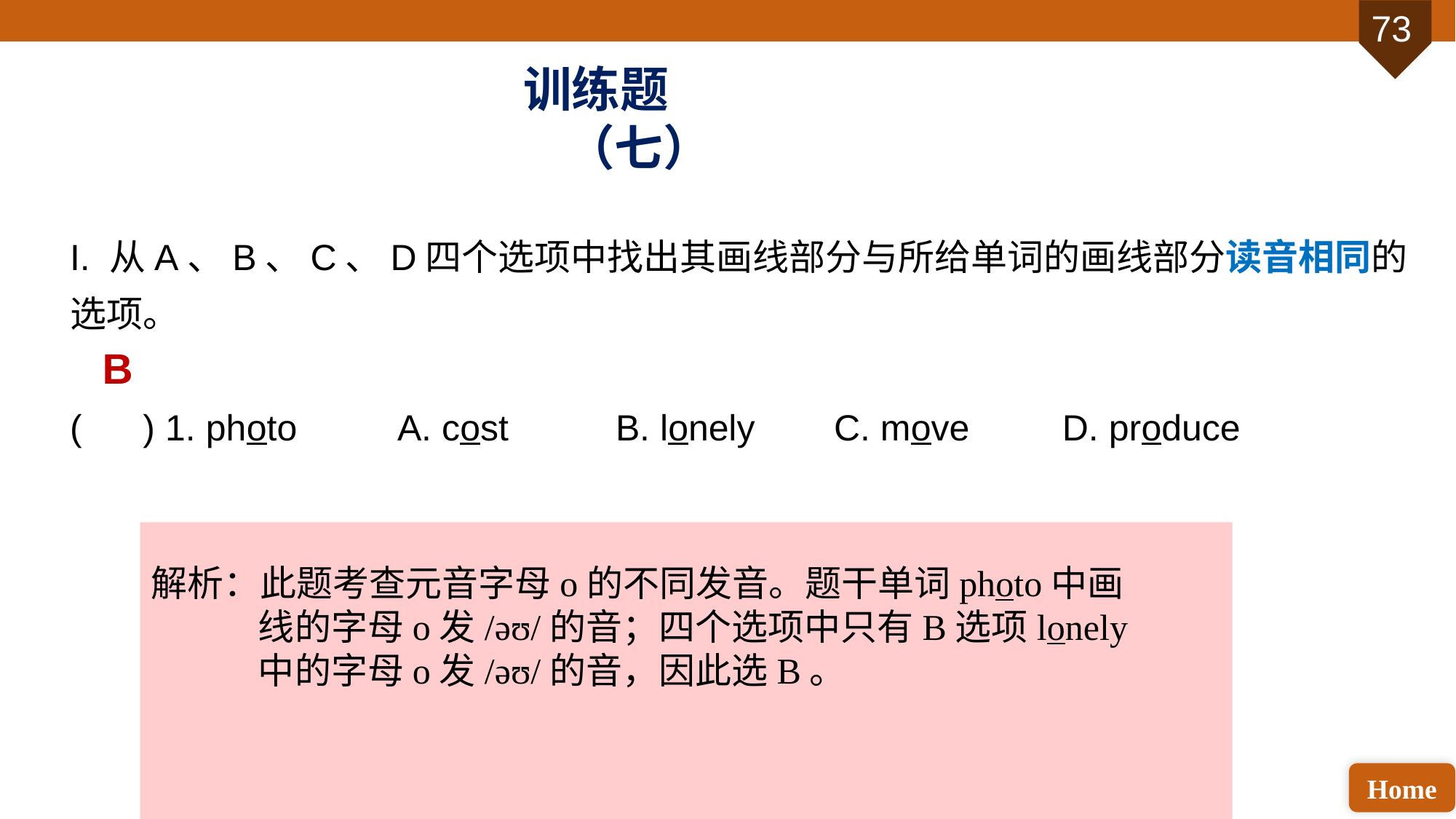

训练题（七）
I. 从A、B、C、D四个选项中找出其画线部分与所给单词的画线部分读音相同的选项。

(      ) 1. photo 	A. cost 	B. lonely 	C. move	 D. produce
B

解析：此题考查元音字母o的不同发音。题干单词photo中画线的字母o发/əʊ/的音；四个选项中只有B选项lonely中的字母o发/əʊ/的音，因此选B。